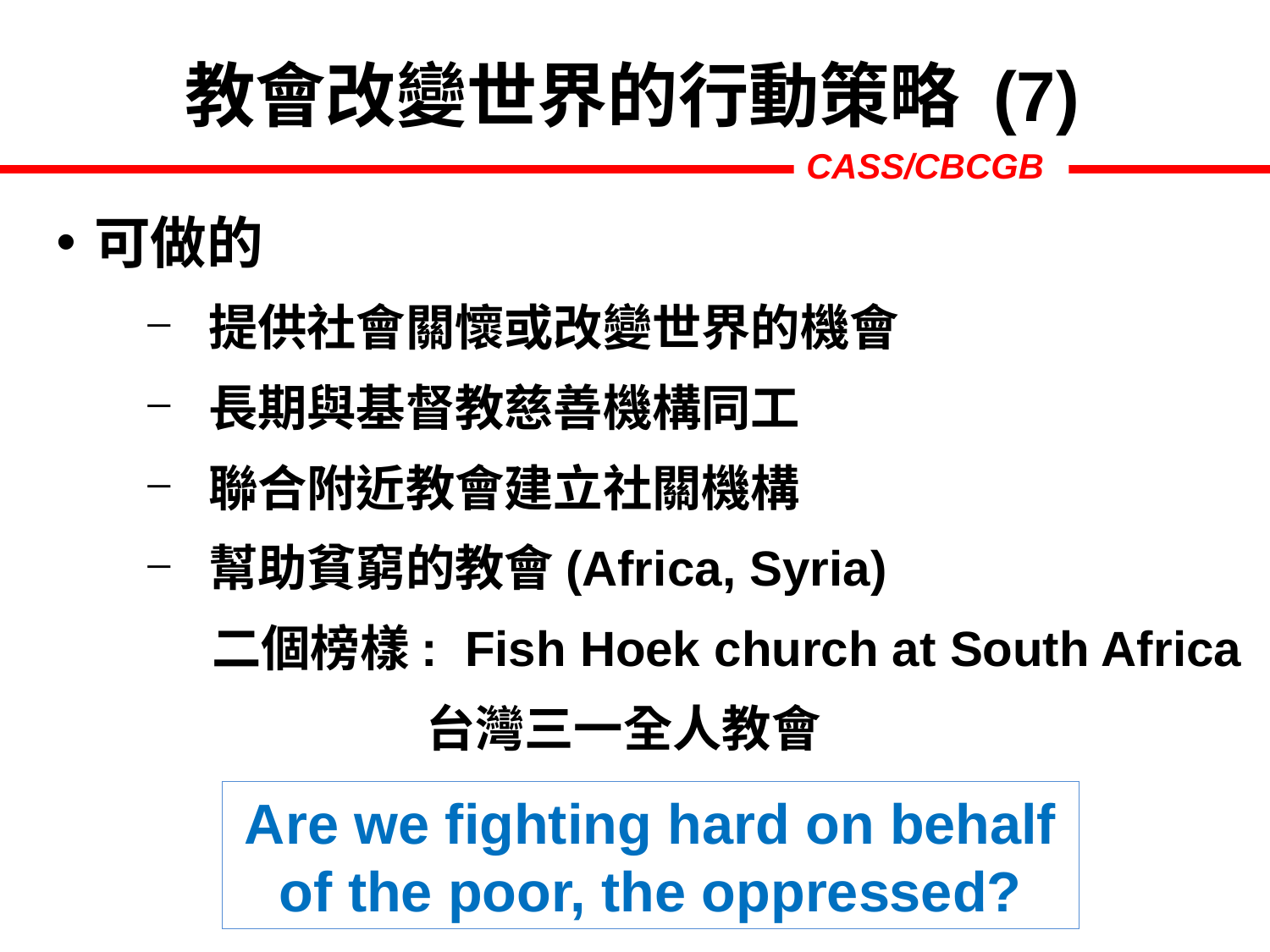

教會改變世界的行動策略 (7)
可做的
提供社會關懷或改變世界的機會
長期與基督教慈善機構同工
聯合附近教會建立社關機構
幫助貧窮的教會(Africa, Syria)
     二個榜樣:  Fish Hoek church at South Africa
                        台灣三一全人教會
Are we fighting hard on behalf of the poor, the oppressed?